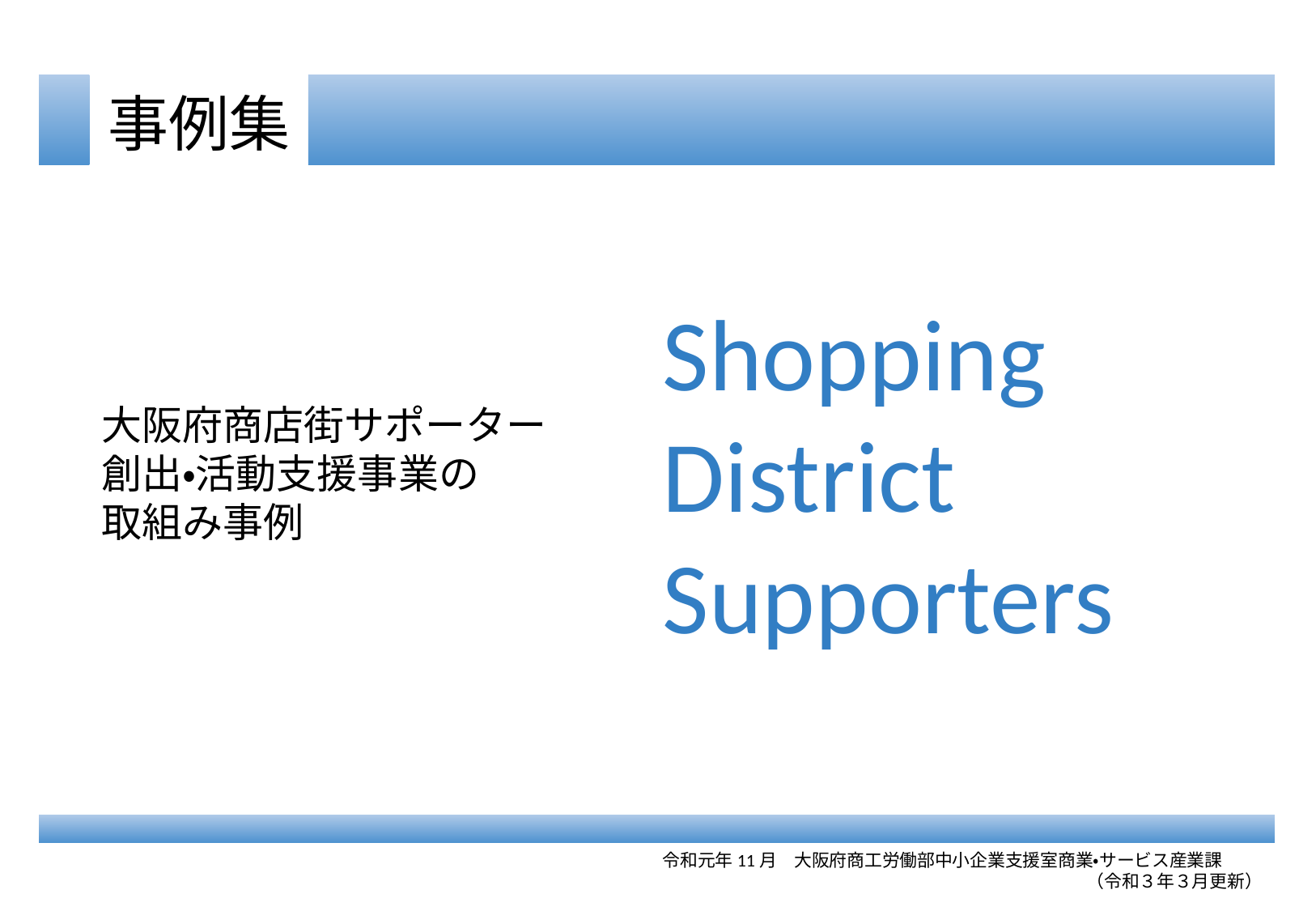

事例集
Shopping District Supporters
大阪府商店街サポーター
創出・活動支援事業の
取組み事例

令和元年11月　大阪府商工労働部中小企業支援室商業・サービス産業課
（令和３年３月更新）